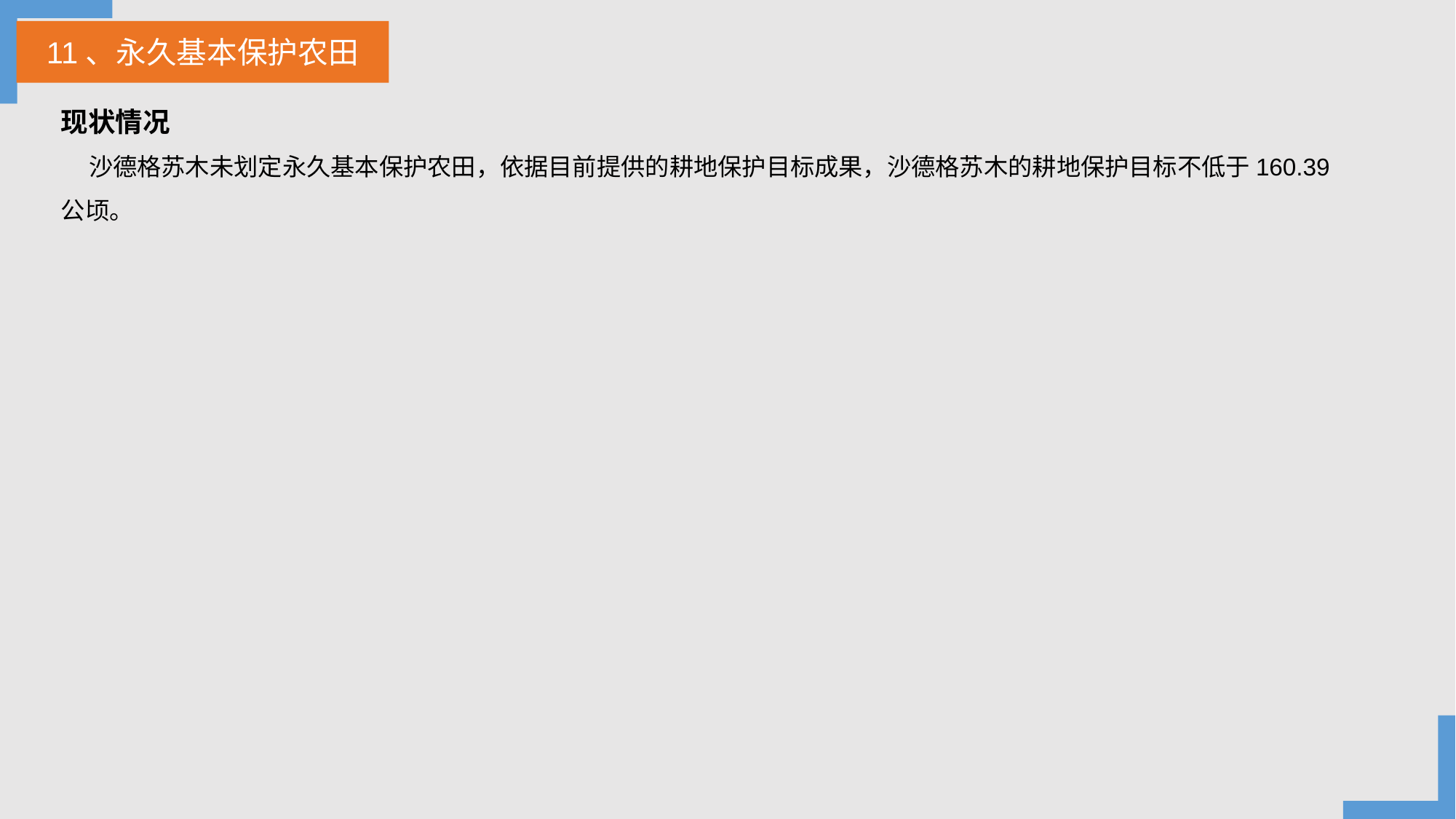

11、永久基本保护农田
现状情况
    沙德格苏木未划定永久基本保护农田，依据目前提供的耕地保护目标成果，沙德格苏木的耕地保护目标不低于160.39公顷。